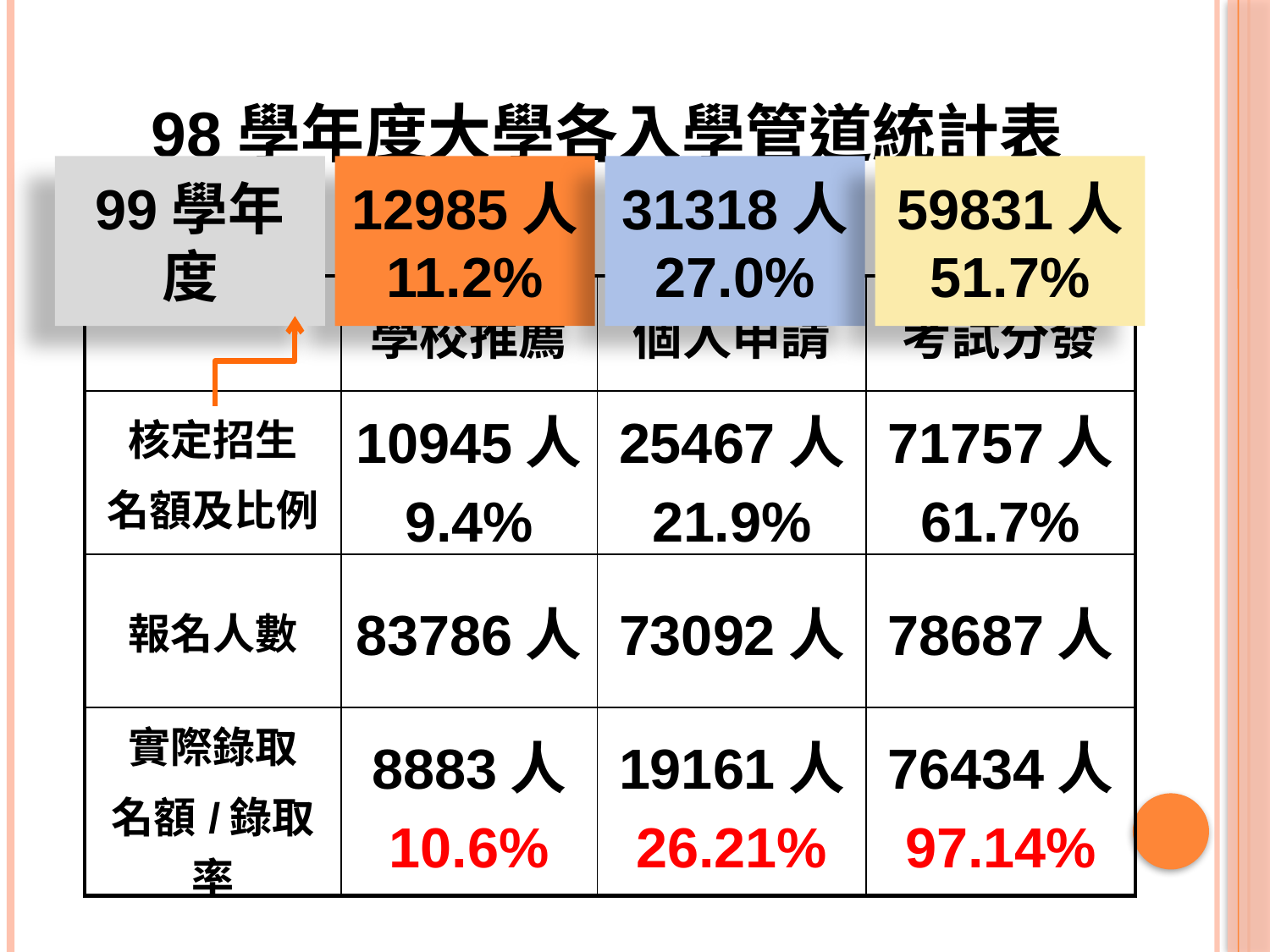

# 98學年度大學各入學管道統計表
99學年度
12985人
11.2%
31318人
27.0%
59831人
51.7%
|  | 學校推薦 | 個人申請 | 考試分發 |
| --- | --- | --- | --- |
| 核定招生 名額及比例 | 10945人 9.4% | 25467人 21.9% | 71757人 61.7% |
| 報名人數 | 83786人 | 73092人 | 78687人 |
| 實際錄取 名額/錄取率 | 8883人 10.6% | 19161人 26.21% | 76434人 97.14% |